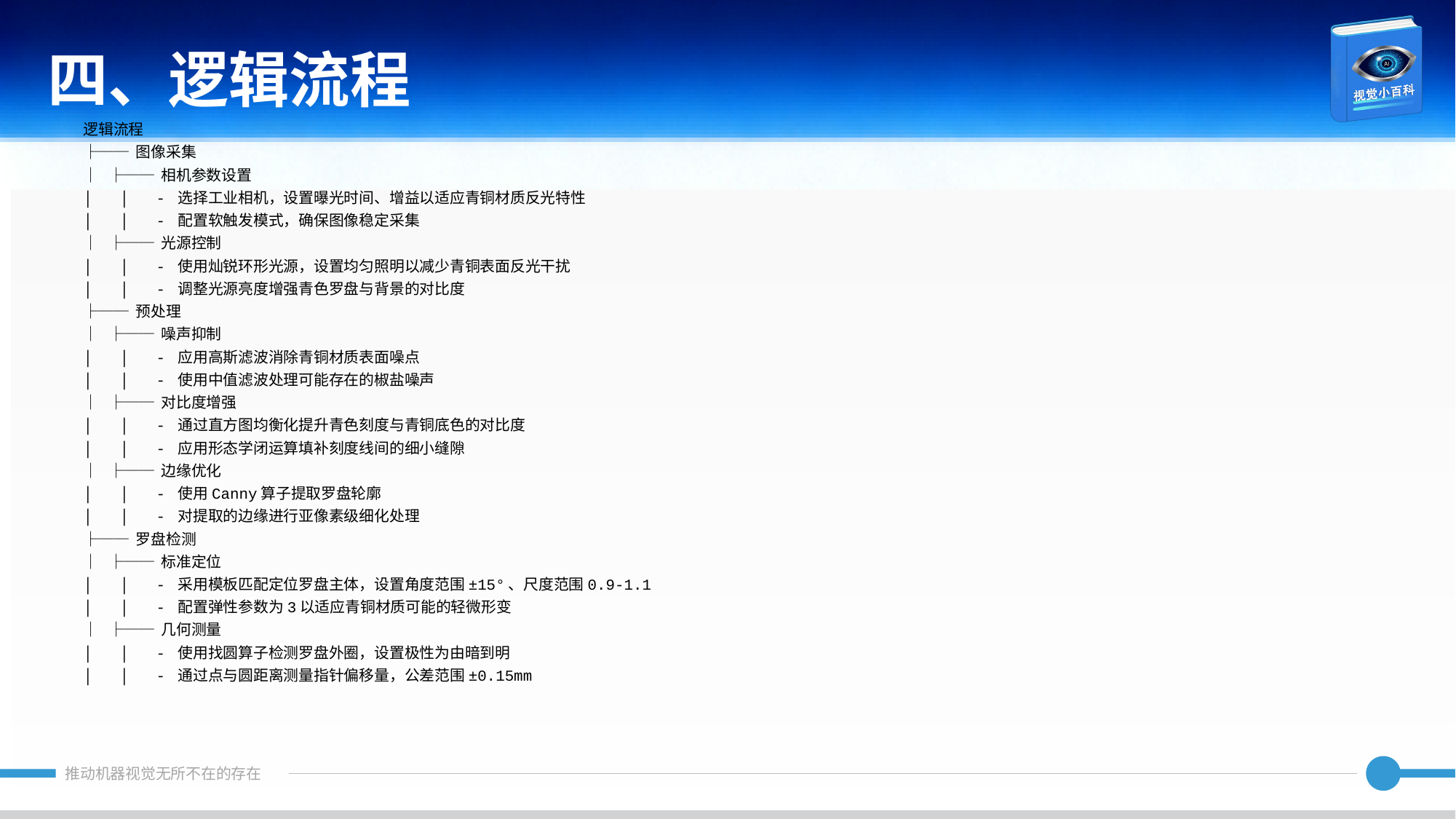

四、逻辑流程

逻辑流程
├── 图像采集
│   ├── 相机参数设置
│   │   - 选择工业相机，设置曝光时间、增益以适应青铜材质反光特性
│   │   - 配置软触发模式，确保图像稳定采集
│   ├── 光源控制
│   │   - 使用灿锐环形光源，设置均匀照明以减少青铜表面反光干扰
│   │   - 调整光源亮度增强青色罗盘与背景的对比度
├── 预处理
│   ├── 噪声抑制
│   │   - 应用高斯滤波消除青铜材质表面噪点
│   │   - 使用中值滤波处理可能存在的椒盐噪声
│   ├── 对比度增强
│   │   - 通过直方图均衡化提升青色刻度与青铜底色的对比度
│   │   - 应用形态学闭运算填补刻度线间的细小缝隙
│   ├── 边缘优化
│   │   - 使用Canny算子提取罗盘轮廓
│   │   - 对提取的边缘进行亚像素级细化处理
├── 罗盘检测
│   ├── 标准定位
│   │   - 采用模板匹配定位罗盘主体，设置角度范围±15°、尺度范围0.9-1.1
│   │   - 配置弹性参数为3以适应青铜材质可能的轻微形变
│   ├── 几何测量
│   │   - 使用找圆算子检测罗盘外圈，设置极性为由暗到明
│   │   - 通过点与圆距离测量指针偏移量，公差范围±0.15mm
9